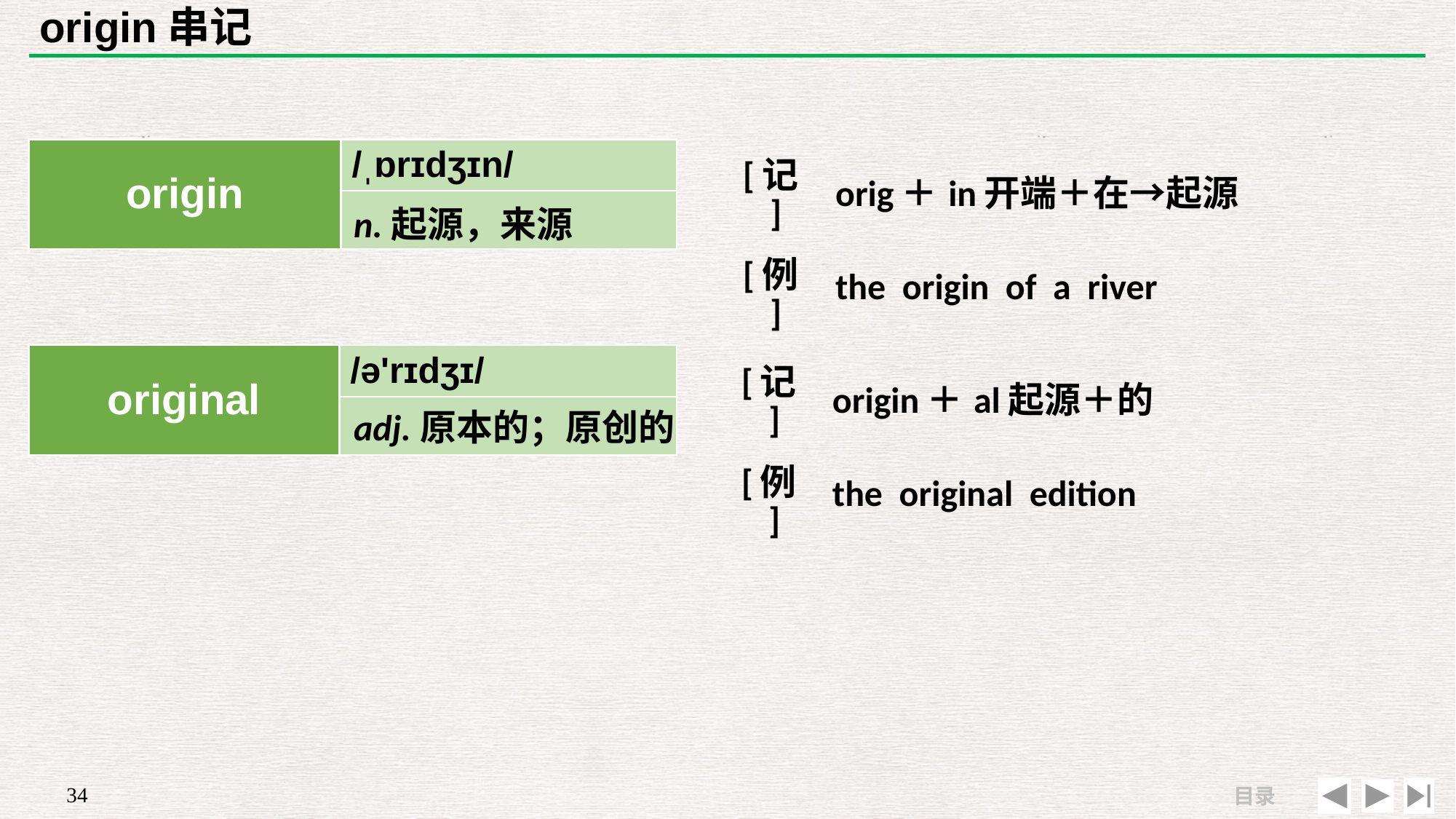

# origin串记

| origin | /ˌɒrɪdʒɪn/ |
| --- | --- |
|  |  |
| [记] | orig＋in开端＋在→起源 |
| --- | --- |
| [例] | the origin of a river |
n.起源，来源
| original | /ə'rɪdʒɪ/ |
| --- | --- |
|  |  |
| [记] | origin＋al起源＋的 |
| --- | --- |
| [例] | the original edition |
adj.原本的；原创的